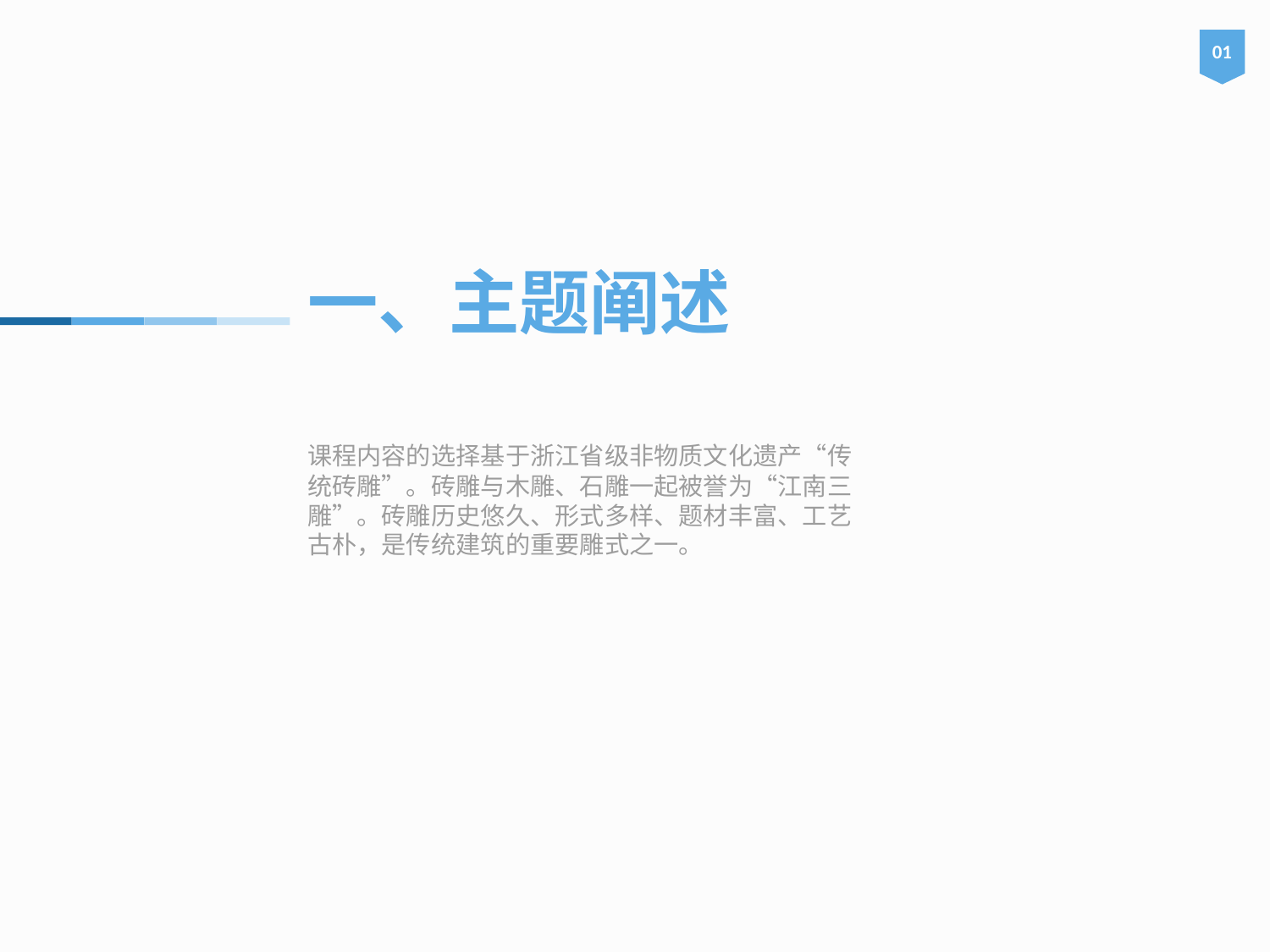

01
# 一、主题阐述

课程内容的选择基于浙江省级非物质文化遗产“传统砖雕”。砖雕与木雕、石雕一起被誉为“江南三雕”。砖雕历史悠久、形式多样、题材丰富、工艺古朴，是传统建筑的重要雕式之一。